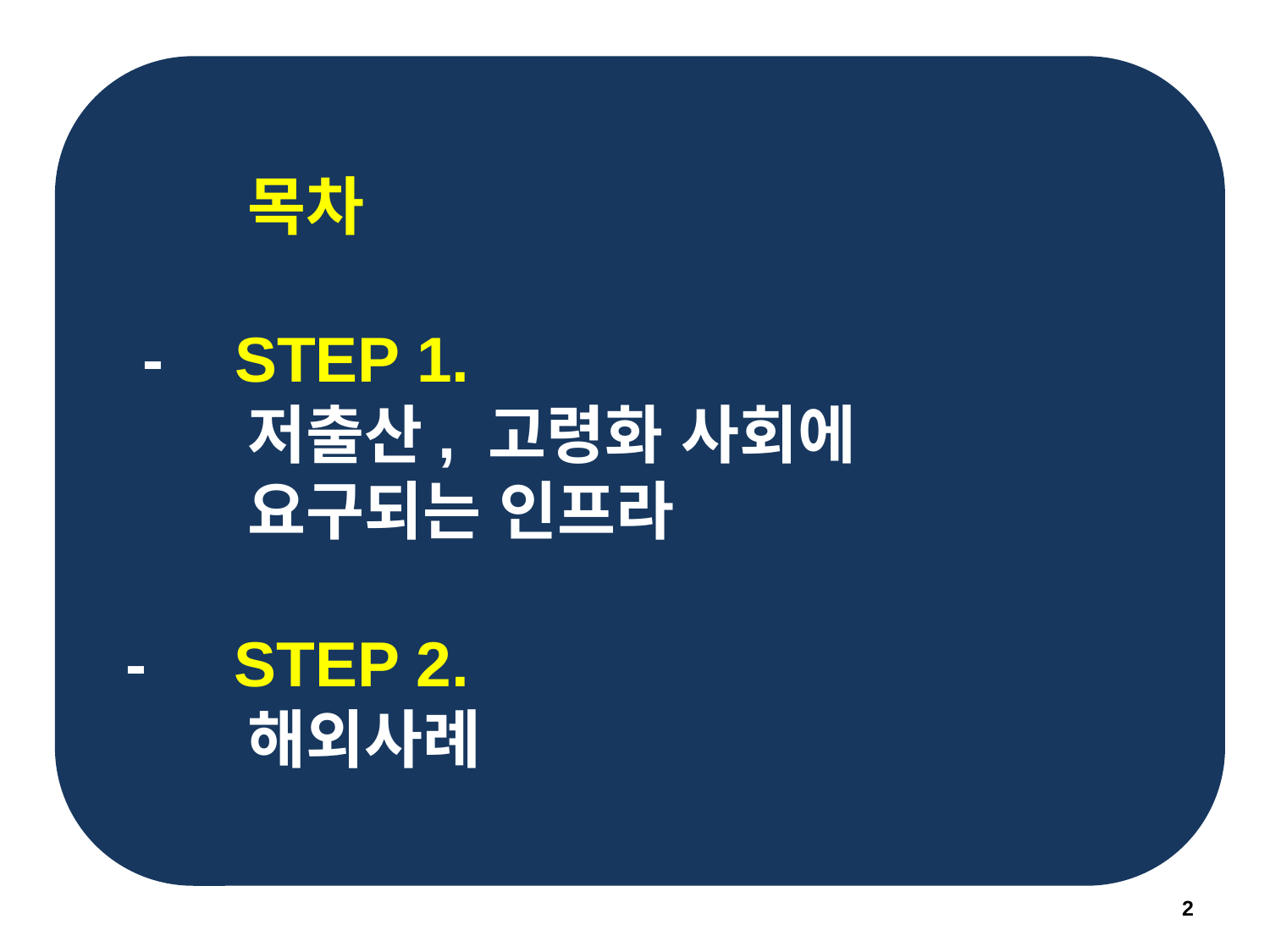

목차

  -    STEP 1.
       저출산, 고령화 사회에
       요구되는 인프라

 -     STEP 2.
       해외사례

2